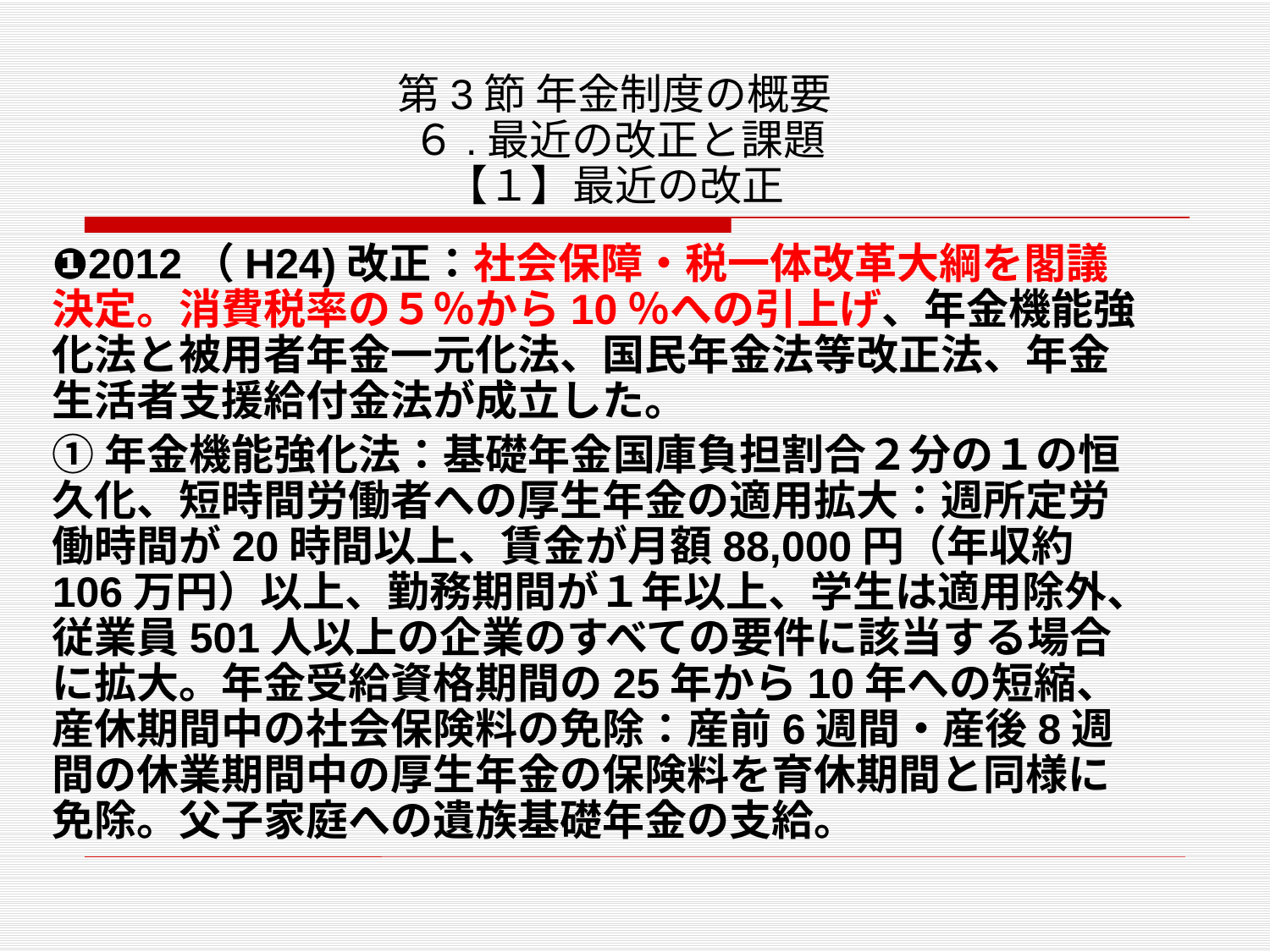

# 第3節 年金制度の概要 ６.最近の改正と課題 【１】最近の改正
❶2012（H24)改正：社会保障・税一体改革大綱を閣議決定。消費税率の５％から10％への引上げ、年金機能強化法と被用者年金一元化法、国民年金法等改正法、年金生活者支援給付金法が成立した。
①年金機能強化法：基礎年金国庫負担割合２分の１の恒久化、短時間労働者への厚生年金の適用拡大：週所定労働時間が20時間以上、賃金が月額88,000円（年収約106万円）以上、勤務期間が１年以上、学生は適用除外、従業員501人以上の企業のすべての要件に該当する場合に拡大。年金受給資格期間の25年から10年への短縮、産休期間中の社会保険料の免除：産前6週間・産後8週間の休業期間中の厚生年金の保険料を育休期間と同様に免除。父子家庭への遺族基礎年金の支給。